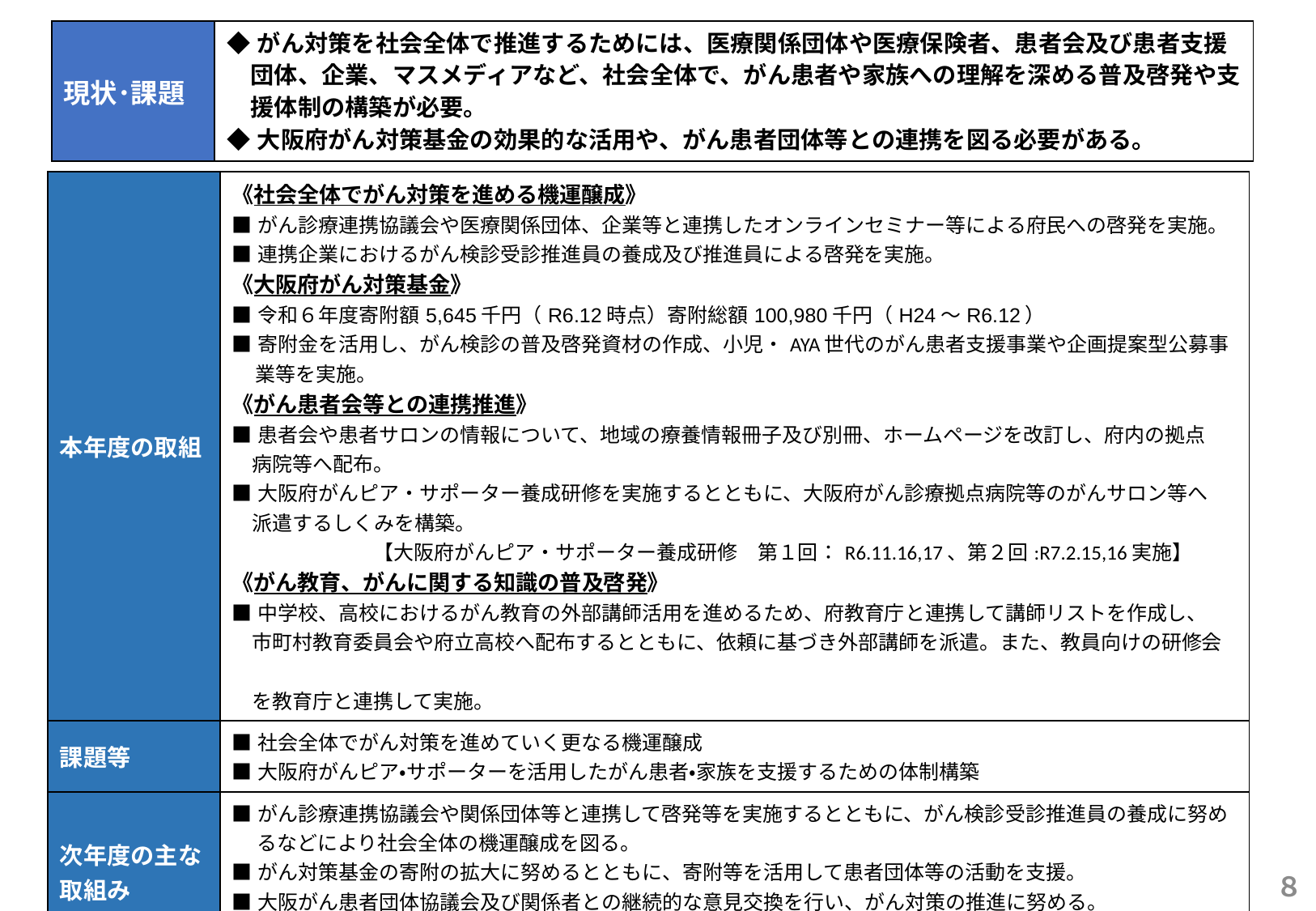

| 現状･課題 | ◆がん対策を社会全体で推進するためには、医療関係団体や医療保険者、患者会及び患者支援団体、企業、マスメディアなど、社会全体で、がん患者や家族への理解を深める普及啓発や支援体制の構築が必要。　　　 ◆大阪府がん対策基金の効果的な活用や、がん患者団体等との連携を図る必要がある。 |
| --- | --- |
| 本年度の取組 | 《社会全体でがん対策を進める機運醸成》 ■がん診療連携協議会や医療関係団体、企業等と連携したオンラインセミナー等による府民への啓発を実施。 ■連携企業におけるがん検診受診推進員の養成及び推進員による啓発を実施。 《大阪府がん対策基金》 ■令和６年度寄附額5,645千円（R6.12時点）寄附総額100,980千円（H24～R6.12） ■寄附金を活用し、がん検診の普及啓発資材の作成、小児・AYA世代のがん患者支援事業や企画提案型公募事業等を実施。 《がん患者会等との連携推進》 ■患者会や患者サロンの情報について、地域の療養情報冊子及び別冊、ホームページを改訂し、府内の拠点 　病院等へ配布。 ■大阪府がんピア・サポーター養成研修を実施するとともに、大阪府がん診療拠点病院等のがんサロン等へ 　派遣するしくみを構築。 　　　　　　　【大阪府がんピア・サポーター養成研修　第１回：R6.11.16,17、第２回:R7.2.15,16実施】 《がん教育、がんに関する知識の普及啓発》 ■中学校、高校におけるがん教育の外部講師活用を進めるため、府教育庁と連携して講師リストを作成し、 　市町村教育委員会や府立高校へ配布するとともに、依頼に基づき外部講師を派遣。また、教員向けの研修会　 　を教育庁と連携して実施。 |
| --- | --- |
| 課題等 | ■社会全体でがん対策を進めていく更なる機運醸成 ■大阪府がんピア・サポーターを活用したがん患者・家族を支援するための体制構築 |
| 次年度の主な取組み | ■がん診療連携協議会や関係団体等と連携して啓発等を実施するとともに、がん検診受診推進員の養成に努めるなどにより社会全体の機運醸成を図る。 ■がん対策基金の寄附の拡大に努めるとともに、寄附等を活用して患者団体等の活動を支援。 ■大阪がん患者団体協議会及び関係者との継続的な意見交換を行い、がん対策の推進に努める。 ■大阪府がんピア・サポーターを大阪府がん診療拠点病院等で行われるがんサロン等に派遣。 |
| 最終予算（案)（主要事業） | がん検診普及事業（1,504千円）、地域統括相談支援センターモデル事業（12,825千円）【再掲】等 |
概ね予定どおり
　８